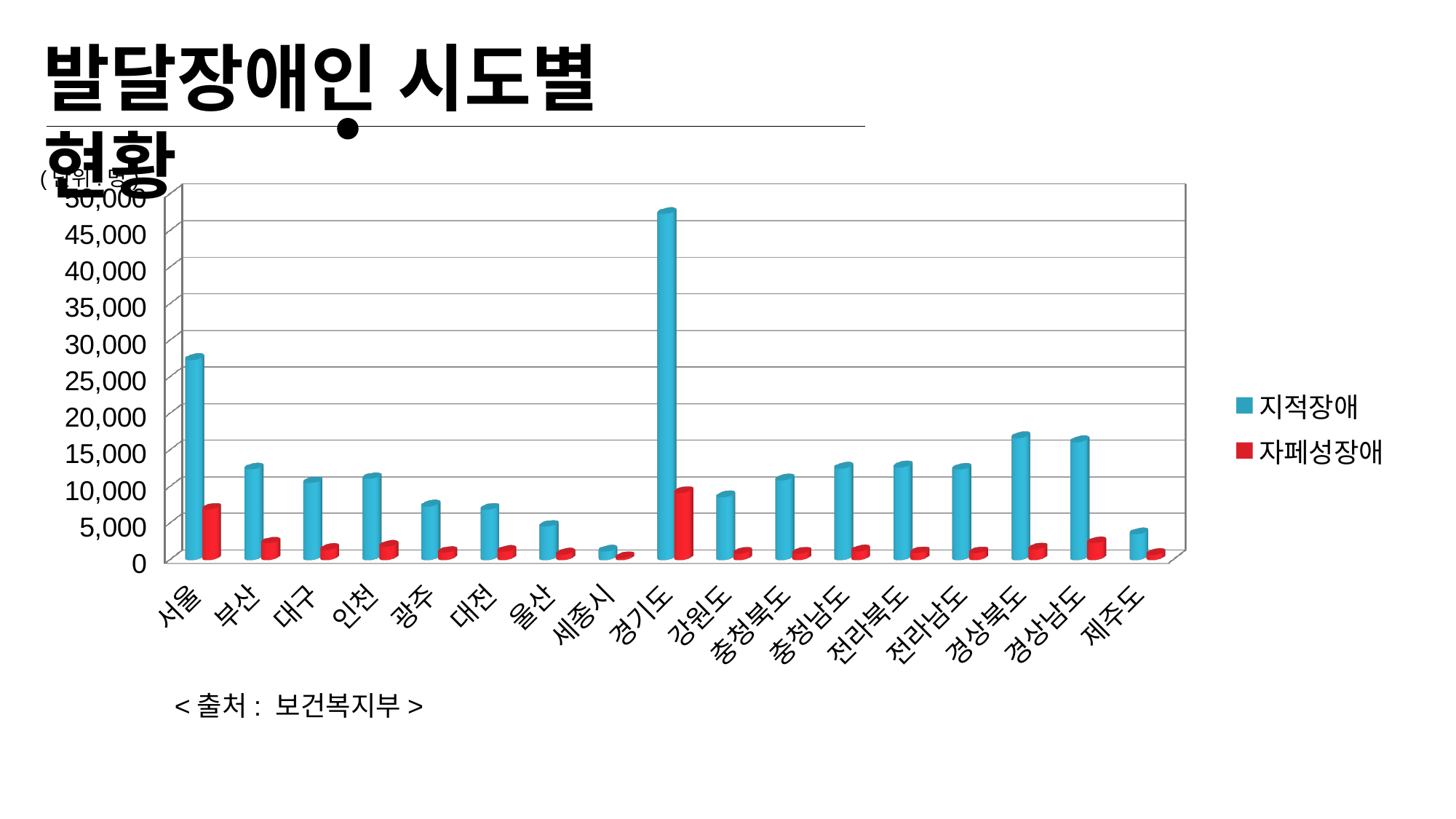

발달장애인 시도별 현황

(단위:명)

[unsupported chart]

<출처: 보건복지부>